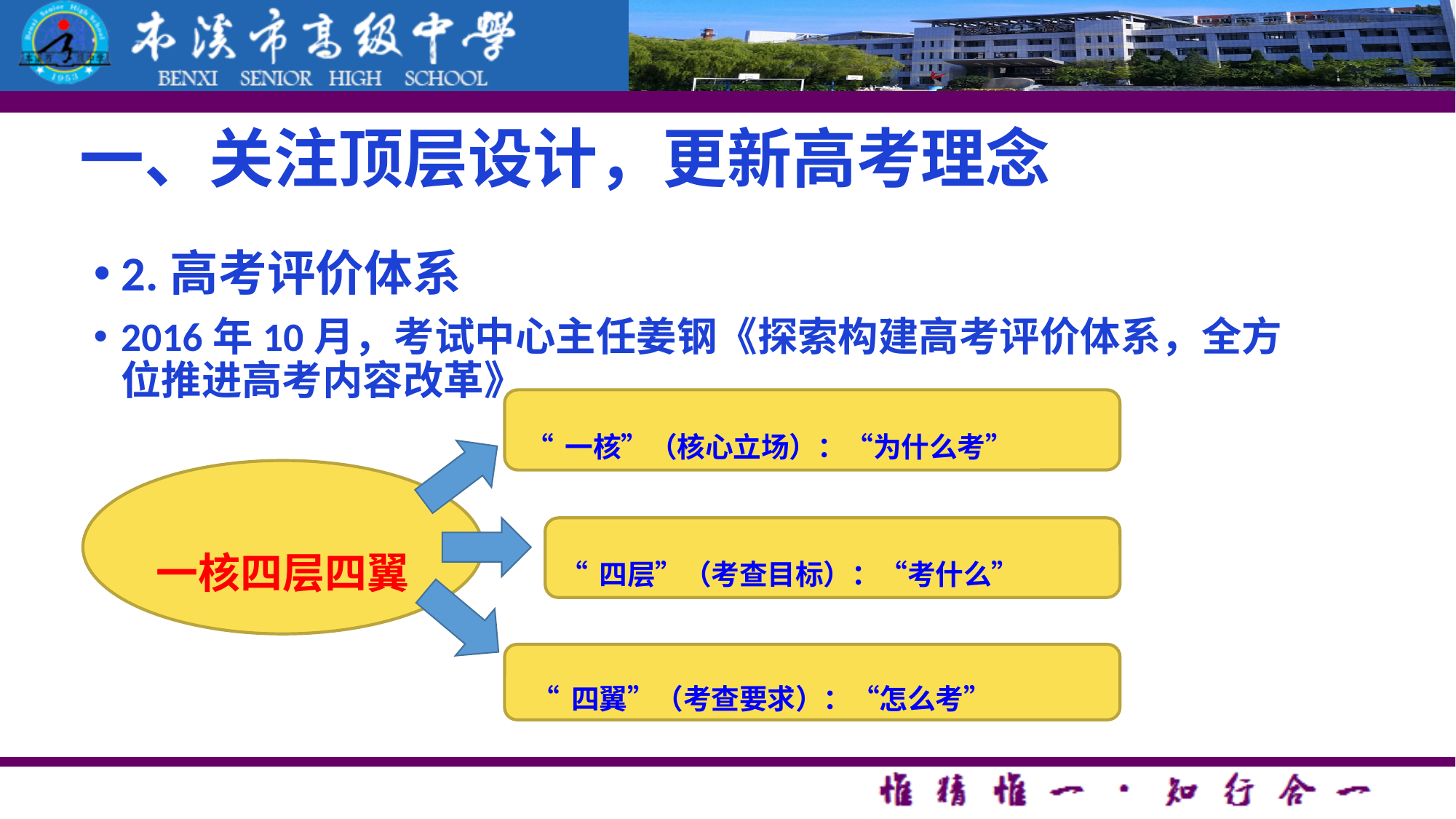

# 一、关注顶层设计，更新高考理念

2.高考评价体系
2016年10月，考试中心主任姜钢《探索构建高考评价体系，全方位推进高考内容改革》
 “一核”（核心立场）：“为什么考”

一核四层四翼

“四层”（考查目标）：“考什么”

  “四翼”（考查要求）：“怎么考”